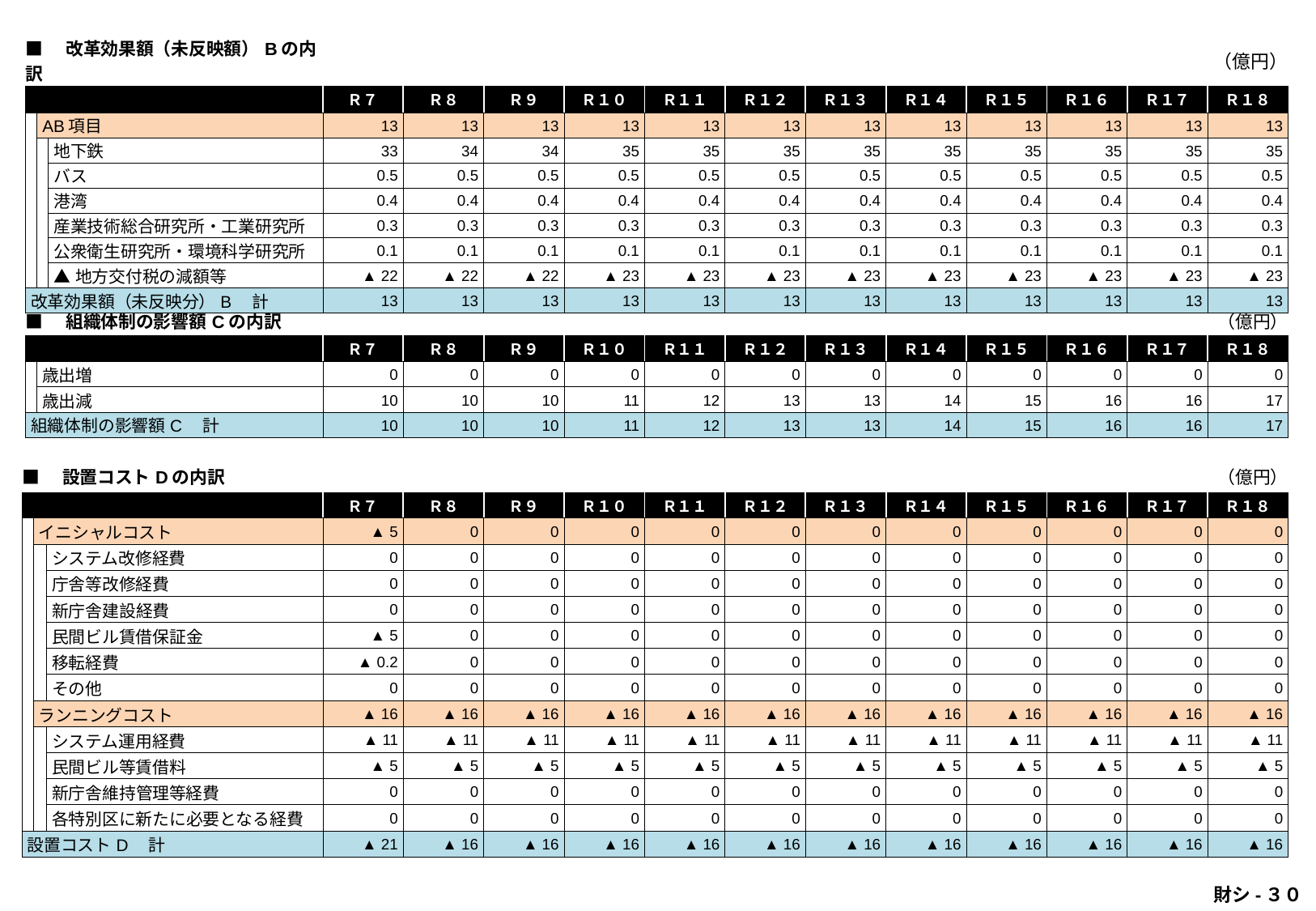

| ■　改革効果額（未反映額）Bの内訳 |  |  |  |  |  |  |  |  |  |  |  |  |  | （億円） |  |
| --- | --- | --- | --- | --- | --- | --- | --- | --- | --- | --- | --- | --- | --- | --- | --- |
|  |  |  |  | Ｒ７ | Ｒ８ | Ｒ９ | Ｒ１０ | Ｒ１１ | Ｒ１２ | Ｒ１３ | Ｒ１４ | Ｒ１５ | Ｒ１６ | Ｒ１７ | Ｒ１８ |
|  | AB項目 |  |  | 13 | 13 | 13 | 13 | 13 | 13 | 13 | 13 | 13 | 13 | 13 | 13 |
|  |  | 地下鉄 |  | 33 | 34 | 34 | 35 | 35 | 35 | 35 | 35 | 35 | 35 | 35 | 35 |
|  |  | バス |  | 0.5 | 0.5 | 0.5 | 0.5 | 0.5 | 0.5 | 0.5 | 0.5 | 0.5 | 0.5 | 0.5 | 0.5 |
|  |  | 港湾 |  | 0.4 | 0.4 | 0.4 | 0.4 | 0.4 | 0.4 | 0.4 | 0.4 | 0.4 | 0.4 | 0.4 | 0.4 |
|  |  | 産業技術総合研究所・工業研究所 |  | 0.3 | 0.3 | 0.3 | 0.3 | 0.3 | 0.3 | 0.3 | 0.3 | 0.3 | 0.3 | 0.3 | 0.3 |
|  |  | 公衆衛生研究所・環境科学研究所 |  | 0.1 | 0.1 | 0.1 | 0.1 | 0.1 | 0.1 | 0.1 | 0.1 | 0.1 | 0.1 | 0.1 | 0.1 |
|  |  | ▲地方交付税の減額等 |  | ▲ 22 | ▲ 22 | ▲ 22 | ▲ 23 | ▲ 23 | ▲ 23 | ▲ 23 | ▲ 23 | ▲ 23 | ▲ 23 | ▲ 23 | ▲ 23 |
| 改革効果額（未反映分）B　計 |  |  |  | 13 | 13 | 13 | 13 | 13 | 13 | 13 | 13 | 13 | 13 | 13 | 13 |
| ■　組織体制の影響額Cの内訳 |  |  |  |  |  |  |  |  |  |  |  | （億円） |  |
| --- | --- | --- | --- | --- | --- | --- | --- | --- | --- | --- | --- | --- | --- |
|  |  | Ｒ７ | Ｒ８ | Ｒ９ | Ｒ１０ | Ｒ１１ | Ｒ１２ | Ｒ１３ | Ｒ１４ | Ｒ１５ | Ｒ１６ | Ｒ１７ | Ｒ１８ |
|  | 歳出増 | 0 | 0 | 0 | 0 | 0 | 0 | 0 | 0 | 0 | 0 | 0 | 0 |
|  | 歳出減 | 10 | 10 | 10 | 11 | 12 | 13 | 13 | 14 | 15 | 16 | 16 | 17 |
| 組織体制の影響額C　計 |  | 10 | 10 | 10 | 11 | 12 | 13 | 13 | 14 | 15 | 16 | 16 | 17 |
| ■　設置コストDの内訳 |  |  |  |  |  |  |  |  |  |  |  |  | （億円） |  |
| --- | --- | --- | --- | --- | --- | --- | --- | --- | --- | --- | --- | --- | --- | --- |
|  |  |  | Ｒ７ | Ｒ８ | Ｒ９ | Ｒ１０ | Ｒ１１ | Ｒ１２ | Ｒ１３ | Ｒ１４ | Ｒ１５ | Ｒ１６ | Ｒ１７ | Ｒ１８ |
|  | イニシャルコスト |  | ▲ 5 | 0 | 0 | 0 | 0 | 0 | 0 | 0 | 0 | 0 | 0 | 0 |
|  |  | システム改修経費 | 0 | 0 | 0 | 0 | 0 | 0 | 0 | 0 | 0 | 0 | 0 | 0 |
|  |  | 庁舎等改修経費 | 0 | 0 | 0 | 0 | 0 | 0 | 0 | 0 | 0 | 0 | 0 | 0 |
|  |  | 新庁舎建設経費 | 0 | 0 | 0 | 0 | 0 | 0 | 0 | 0 | 0 | 0 | 0 | 0 |
|  |  | 民間ビル賃借保証金 | ▲ 5 | 0 | 0 | 0 | 0 | 0 | 0 | 0 | 0 | 0 | 0 | 0 |
|  |  | 移転経費 | ▲ 0.2 | 0 | 0 | 0 | 0 | 0 | 0 | 0 | 0 | 0 | 0 | 0 |
|  |  | その他 | 0 | 0 | 0 | 0 | 0 | 0 | 0 | 0 | 0 | 0 | 0 | 0 |
|  | ランニングコスト |  | ▲ 16 | ▲ 16 | ▲ 16 | ▲ 16 | ▲ 16 | ▲ 16 | ▲ 16 | ▲ 16 | ▲ 16 | ▲ 16 | ▲ 16 | ▲ 16 |
|  |  | システム運用経費 | ▲ 11 | ▲ 11 | ▲ 11 | ▲ 11 | ▲ 11 | ▲ 11 | ▲ 11 | ▲ 11 | ▲ 11 | ▲ 11 | ▲ 11 | ▲ 11 |
|  |  | 民間ビル等賃借料 | ▲ 5 | ▲ 5 | ▲ 5 | ▲ 5 | ▲ 5 | ▲ 5 | ▲ 5 | ▲ 5 | ▲ 5 | ▲ 5 | ▲ 5 | ▲ 5 |
|  |  | 新庁舎維持管理等経費 | 0 | 0 | 0 | 0 | 0 | 0 | 0 | 0 | 0 | 0 | 0 | 0 |
|  |  | 各特別区に新たに必要となる経費 | 0 | 0 | 0 | 0 | 0 | 0 | 0 | 0 | 0 | 0 | 0 | 0 |
| 設置コストD　計 |  |  | ▲ 21 | ▲ 16 | ▲ 16 | ▲ 16 | ▲ 16 | ▲ 16 | ▲ 16 | ▲ 16 | ▲ 16 | ▲ 16 | ▲ 16 | ▲ 16 |
 財シ-３０